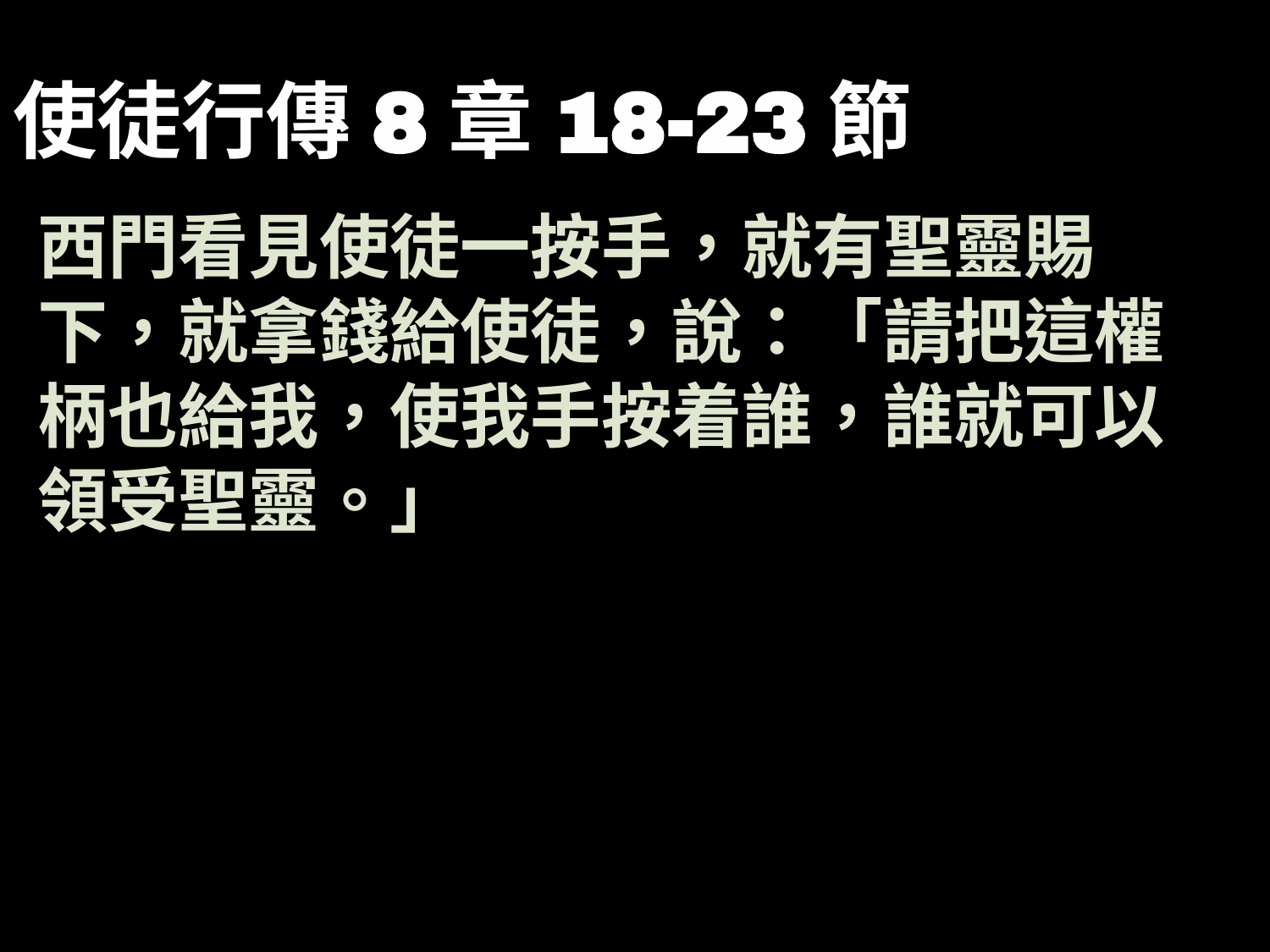

# 使徒行傳8章18-23節
西門看見使徒一按手，就有聖靈賜下，就拿錢給使徒，說：「請把這權柄也給我，使我手按着誰，誰就可以領受聖靈。」